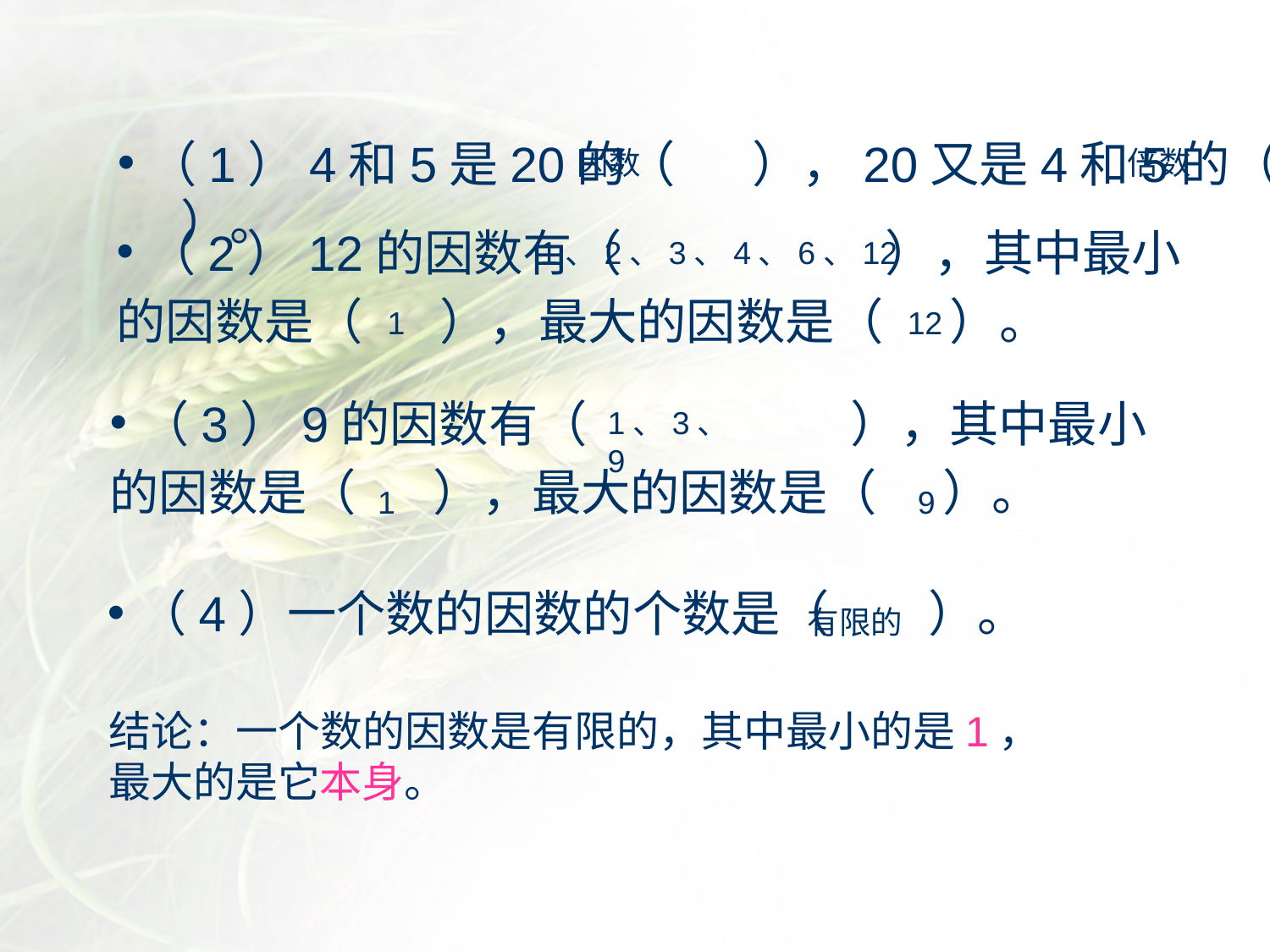

（1）4和5是20的（       ），20又是4和5的（      ）。
因数
倍数
（2）12的因数有（                        ），其中最小
的因数是（       ），最大的因数是（      ）。
1、2、3、4、6、12
1
12
（3）9的因数有（                        ），其中最小
的因数是（       ），最大的因数是（      ）。

1、3、9
1
9
（4）一个数的因数的个数是（         ）。

有限的
结论：一个数的因数是有限的，其中最小的是1，
最大的是它本身。